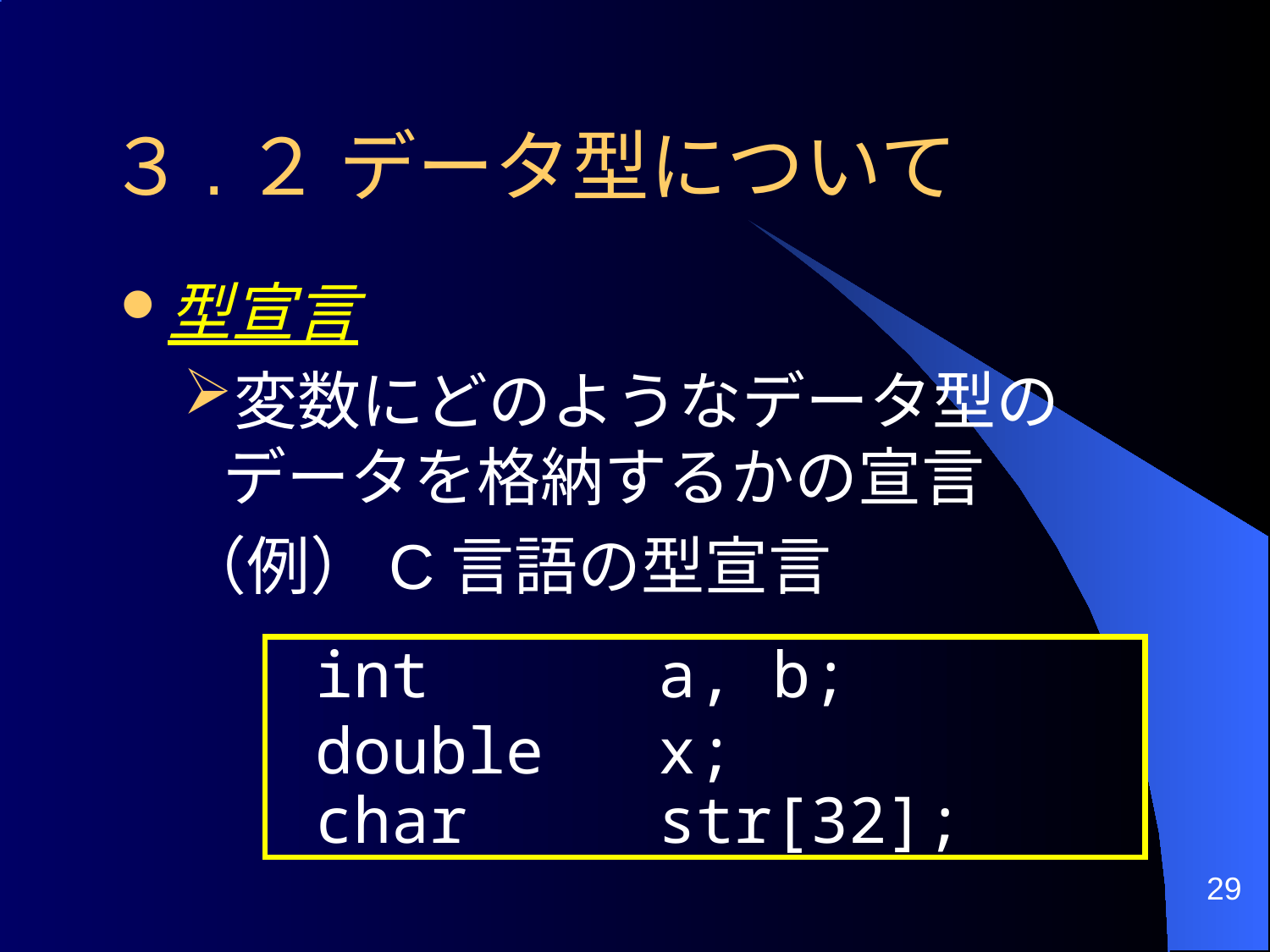

# ３.２ データ型について
型宣言
変数にどのようなデータ型のデータを格納するかの宣言
（例）C言語の型宣言
 int      a, b;
 double   x;
 char     str[32];
29